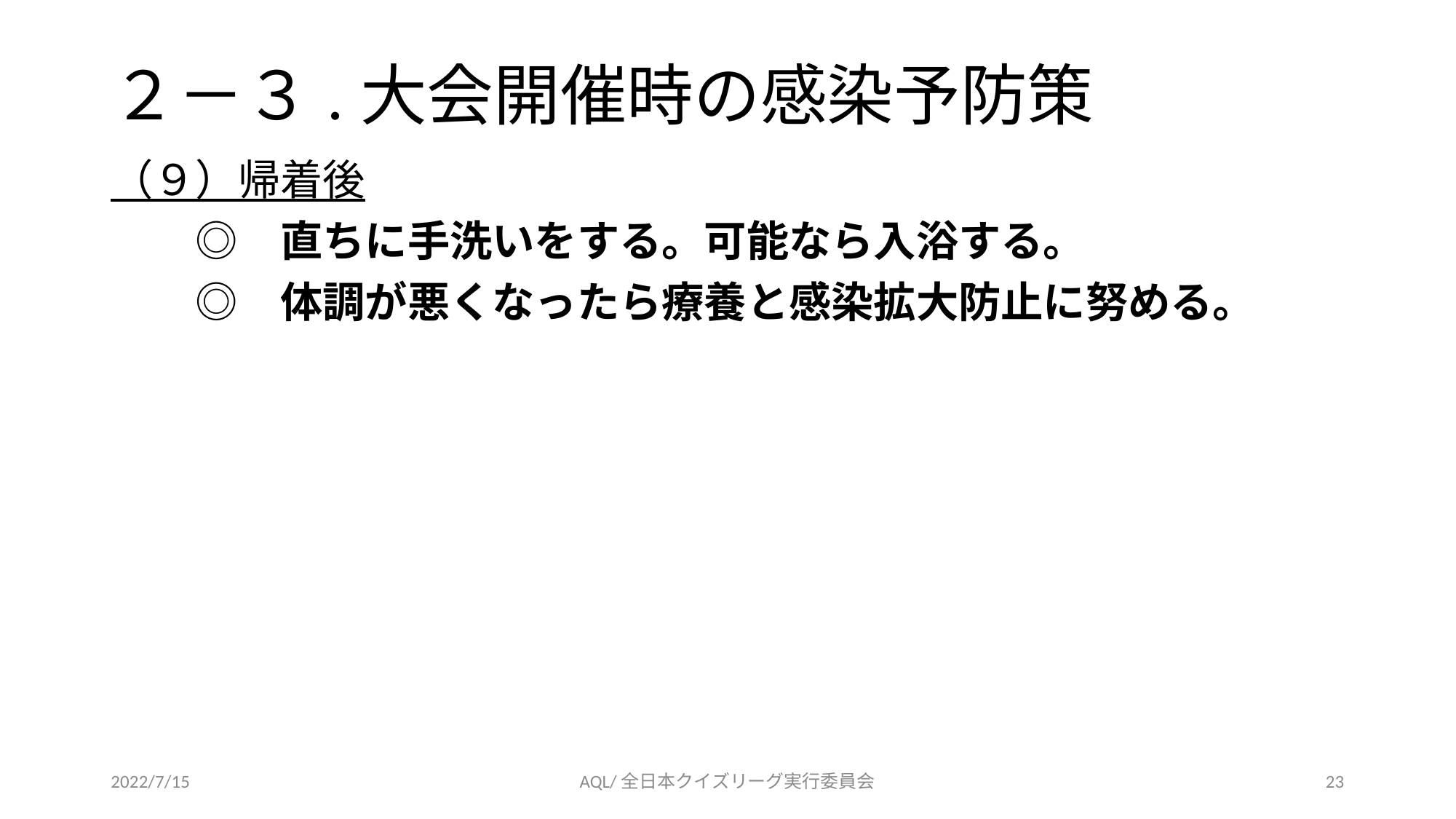

# ２－３.大会開催時の感染予防策
（９）帰着後
　　◎　直ちに手洗いをする。可能なら入浴する。
　　◎　体調が悪くなったら療養と感染拡大防止に努める。
2022/7/15
AQL/全日本クイズリーグ実行委員会
23